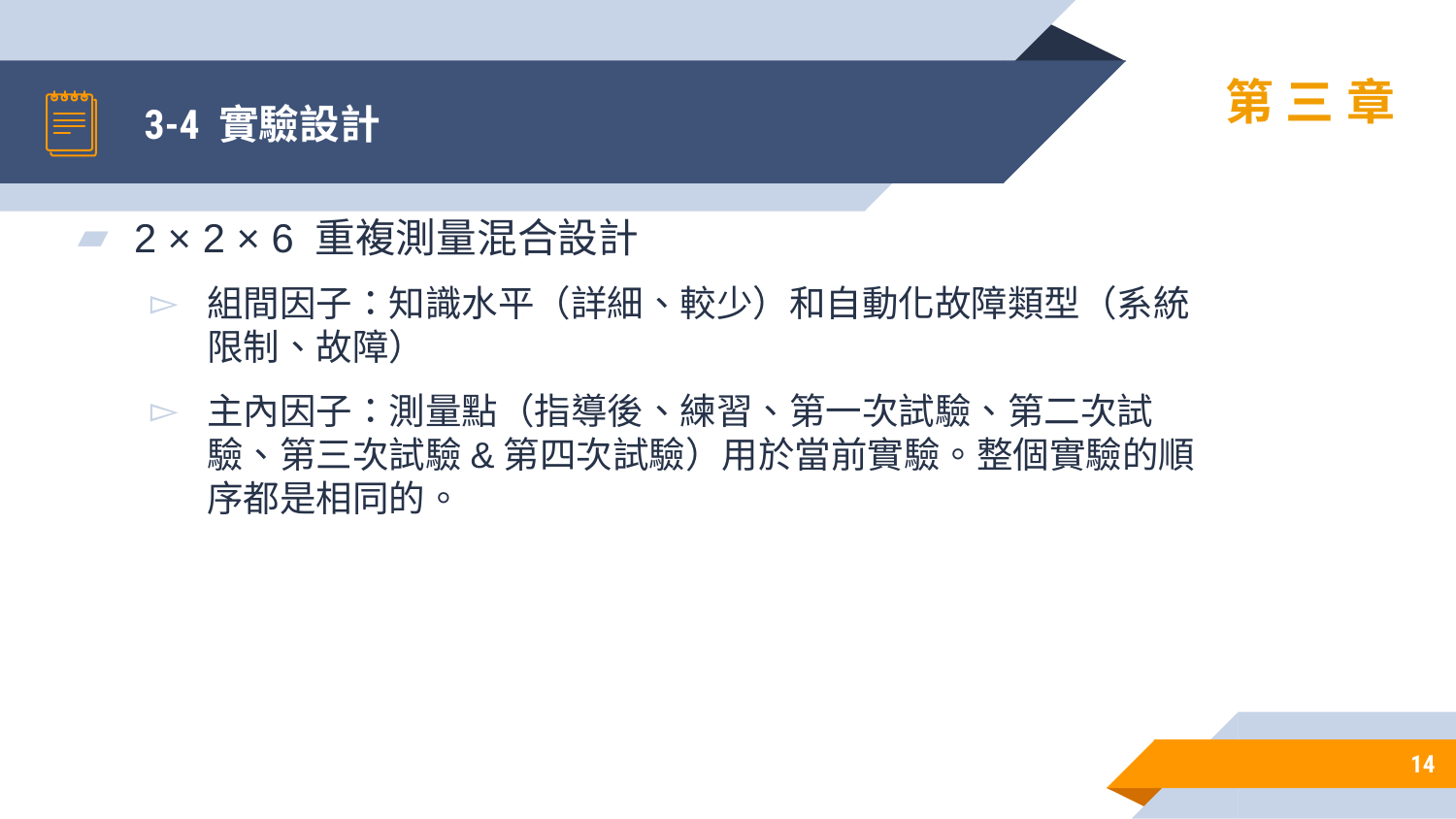

# 3-4 實驗設計
第三章

2 × 2 × 6 重複測量混合設計
組間因子：知識水平（詳細、較少）和自動化故障類型（系統限制、故障）
主內因子：測量點（指導後、練習、第一次試驗、第二次試驗、第三次試驗&第四次試驗）用於當前實驗。整個實驗的順序都是相同的。

14